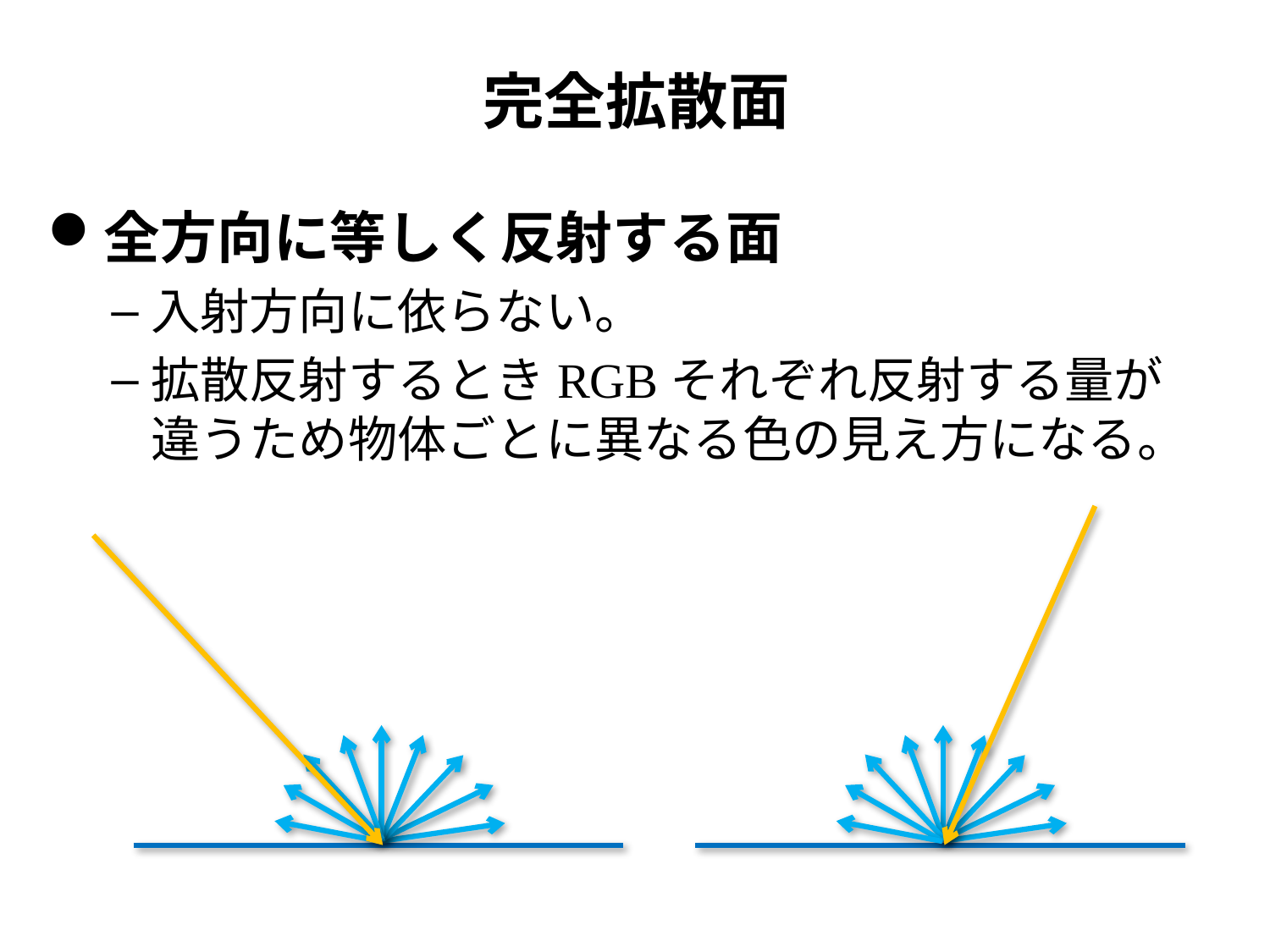

# 完全拡散面
全方向に等しく反射する面
入射方向に依らない。
拡散反射するときRGBそれぞれ反射する量が違うため物体ごとに異なる色の見え方になる。